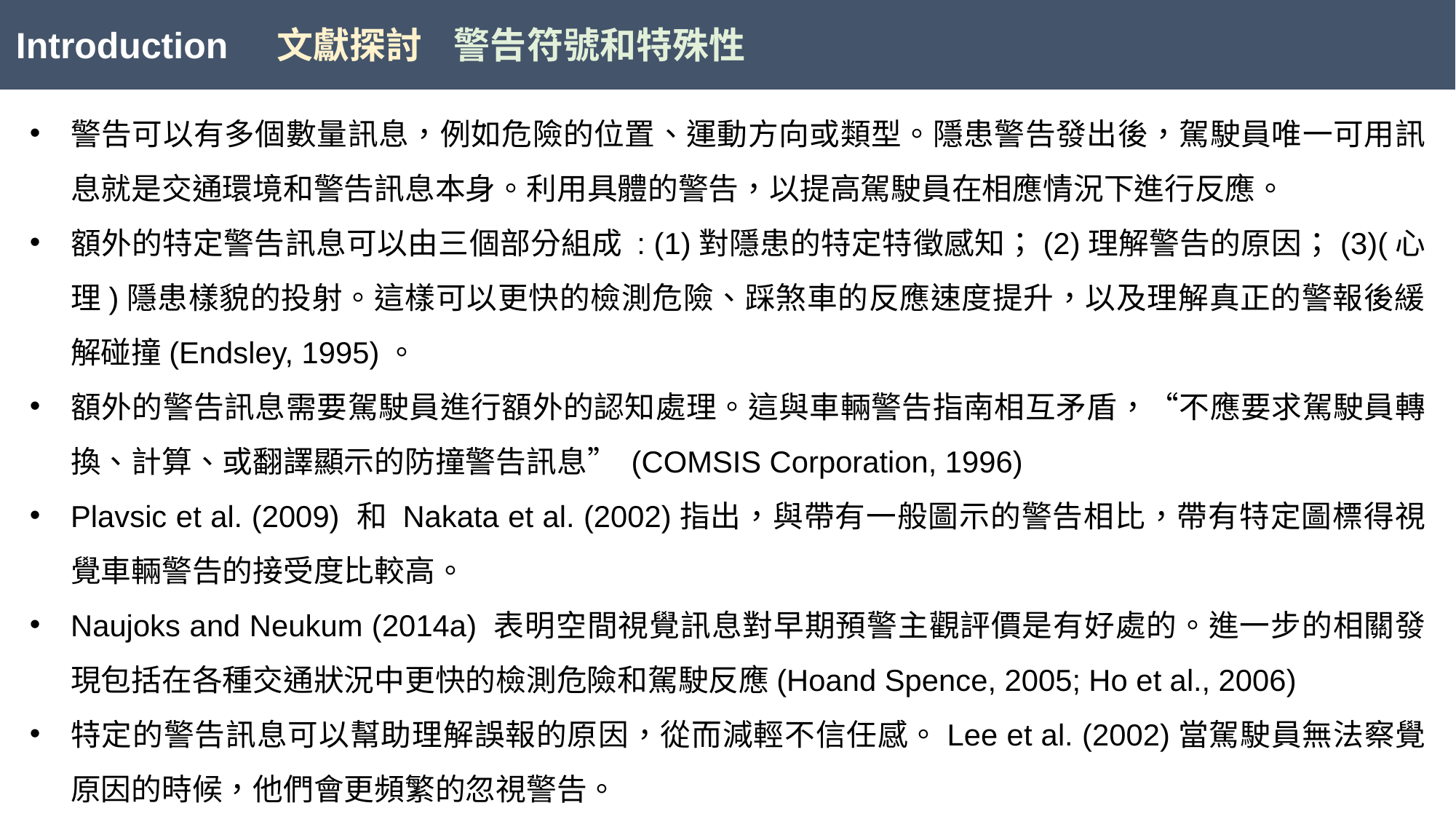

文獻探討
警告符號和特殊性
Introduction
警告可以有多個數量訊息，例如危險的位置、運動方向或類型。隱患警告發出後，駕駛員唯一可用訊息就是交通環境和警告訊息本身。利用具體的警告，以提高駕駛員在相應情況下進行反應。
額外的特定警告訊息可以由三個部分組成 : (1)對隱患的特定特徵感知；(2)理解警告的原因；(3)(心理)隱患樣貌的投射。這樣可以更快的檢測危險、踩煞車的反應速度提升，以及理解真正的警報後緩解碰撞(Endsley, 1995)。
額外的警告訊息需要駕駛員進行額外的認知處理。這與車輛警告指南相互矛盾，“不應要求駕駛員轉換、計算、或翻譯顯示的防撞警告訊息” (COMSIS Corporation, 1996)
Plavsic et al. (2009) 和 Nakata et al. (2002)指出，與帶有一般圖示的警告相比，帶有特定圖標得視覺車輛警告的接受度比較高。
Naujoks and Neukum (2014a) 表明空間視覺訊息對早期預警主觀評價是有好處的。進一步的相關發現包括在各種交通狀況中更快的檢測危險和駕駛反應(Hoand Spence, 2005; Ho et al., 2006)
特定的警告訊息可以幫助理解誤報的原因，從而減輕不信任感。Lee et al. (2002)當駕駛員無法察覺原因的時候，他們會更頻繁的忽視警告。